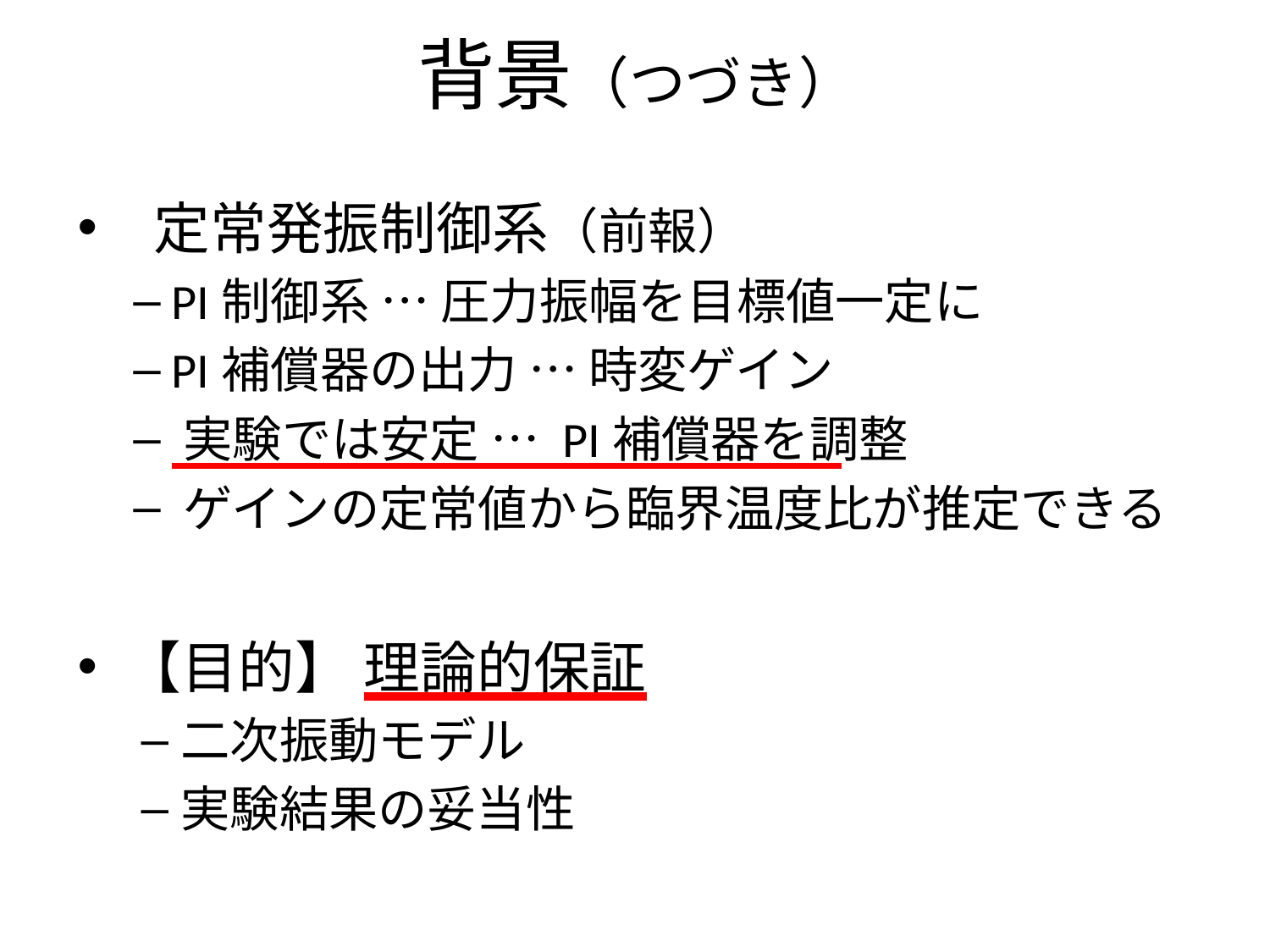

背景（つづき）
　定常発振制御系（前報）
 PI制御系 … 圧力振幅を目標値一定に
 PI補償器の出力 … 時変ゲイン
 実験では安定 … PI補償器を調整
 ゲインの定常値から臨界温度比が推定できる

【目的】 理論的保証
二次振動モデル
実験結果の妥当性